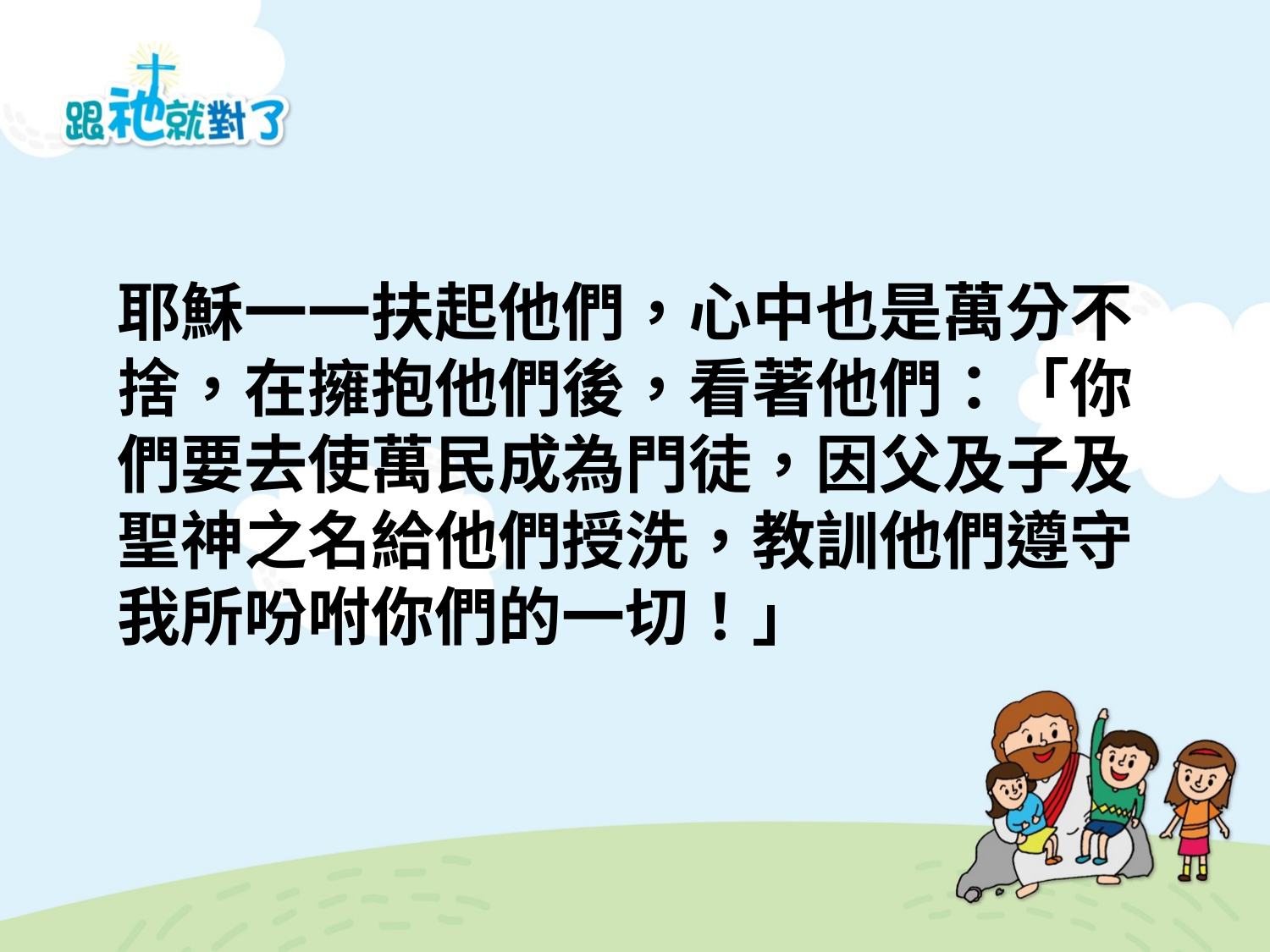

耶穌一一扶起他們，心中也是萬分不捨，在擁抱他們後，看著他們：「你們要去使萬民成為門徒，因父及子及聖神之名給他們授洗，教訓他們遵守我所吩咐你們的一切！」